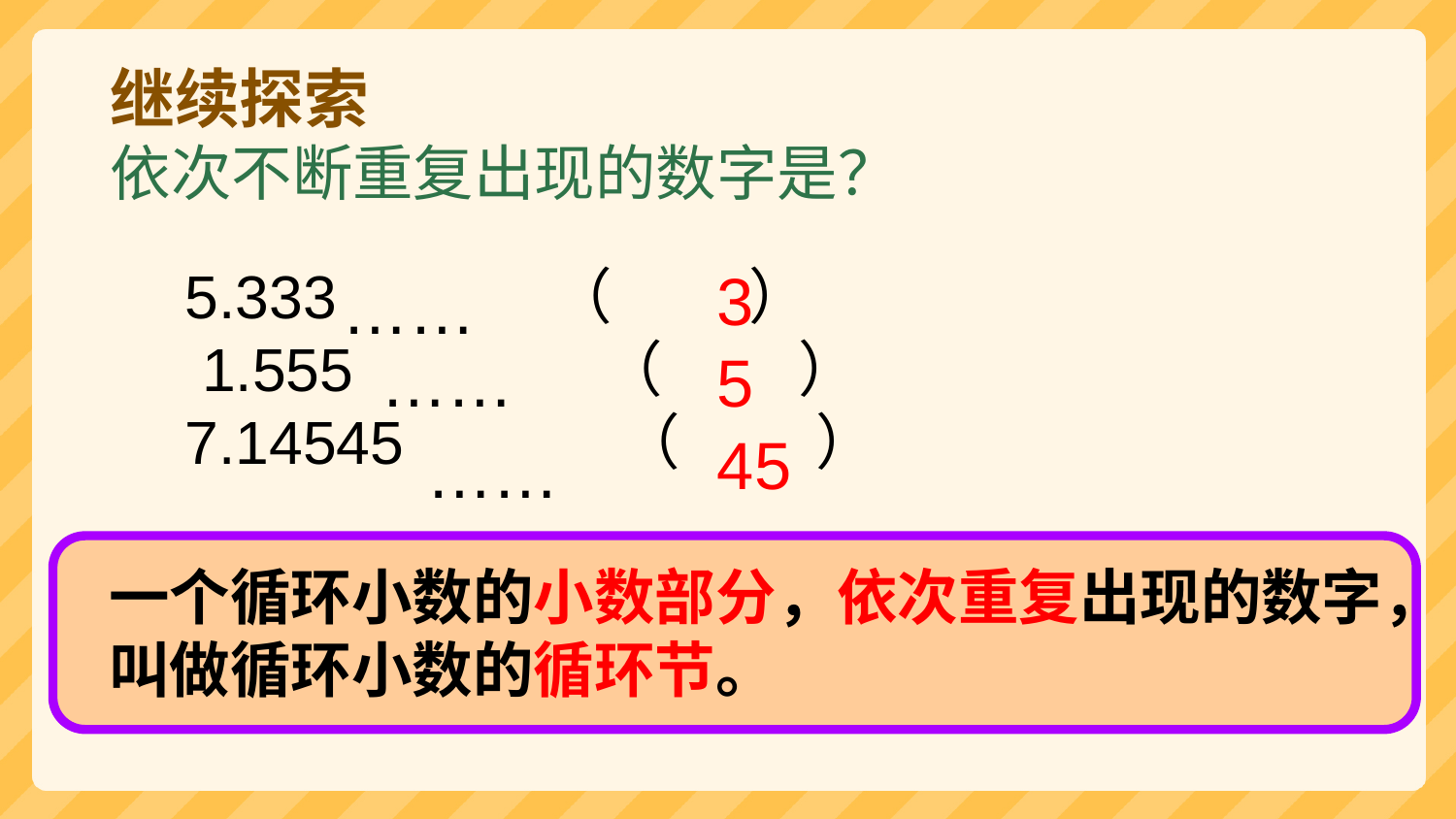

继续探索
依次不断重复出现的数字是？
3
5.333            （          ）
 1.555              （          ）
7.14545            （          ）
……
5
……
45
……

一个循环小数的小数部分，依次重复出现的数字，叫做循环小数的循环节。